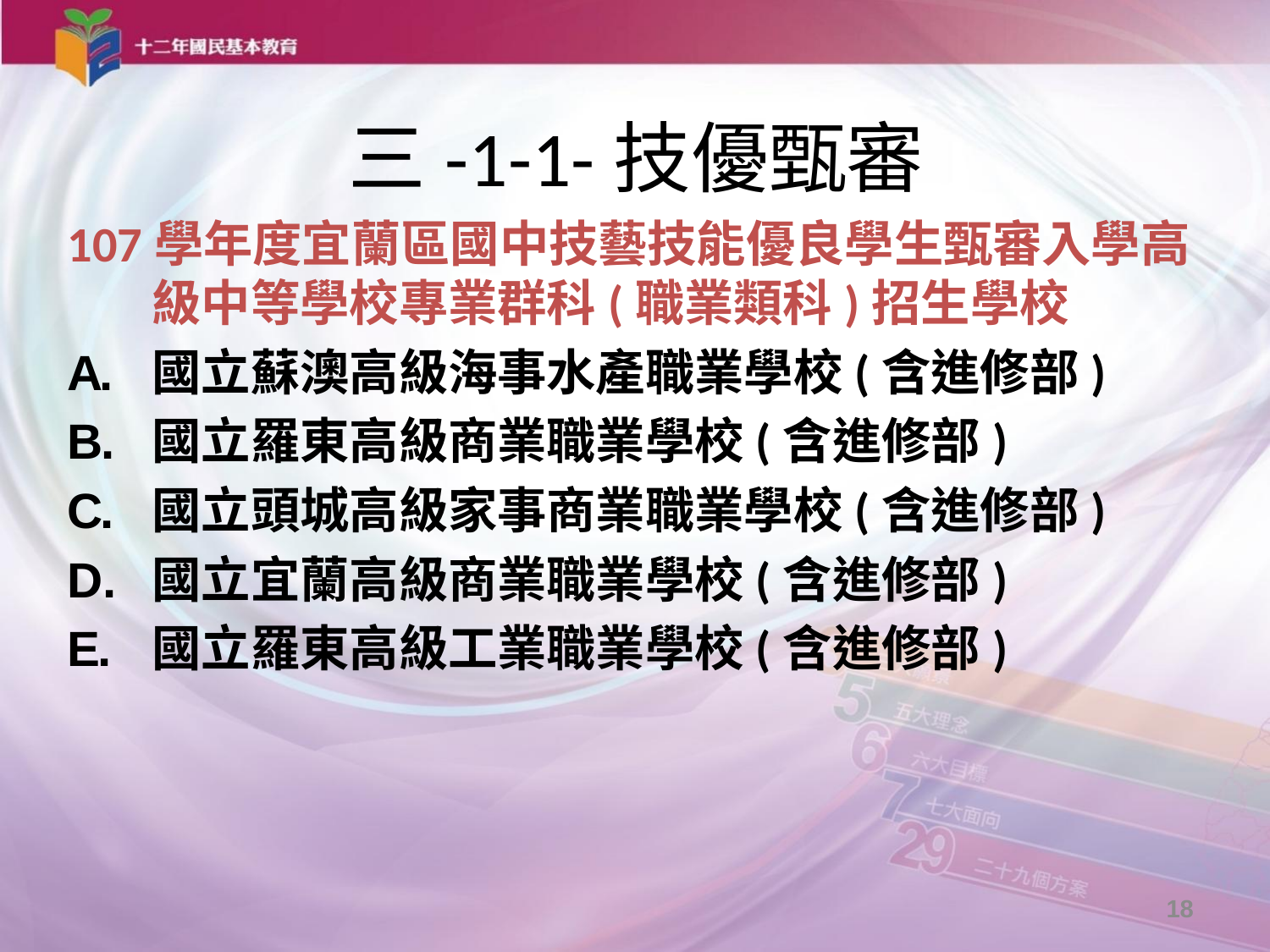

三-1-1-技優甄審
107學年度宜蘭區國中技藝技能優良學生甄審入學高級中等學校專業群科(職業類科)招生學校
國立蘇澳高級海事水產職業學校(含進修部)
國立羅東高級商業職業學校(含進修部)
國立頭城高級家事商業職業學校(含進修部)
國立宜蘭高級商業職業學校(含進修部)
國立羅東高級工業職業學校(含進修部)
18